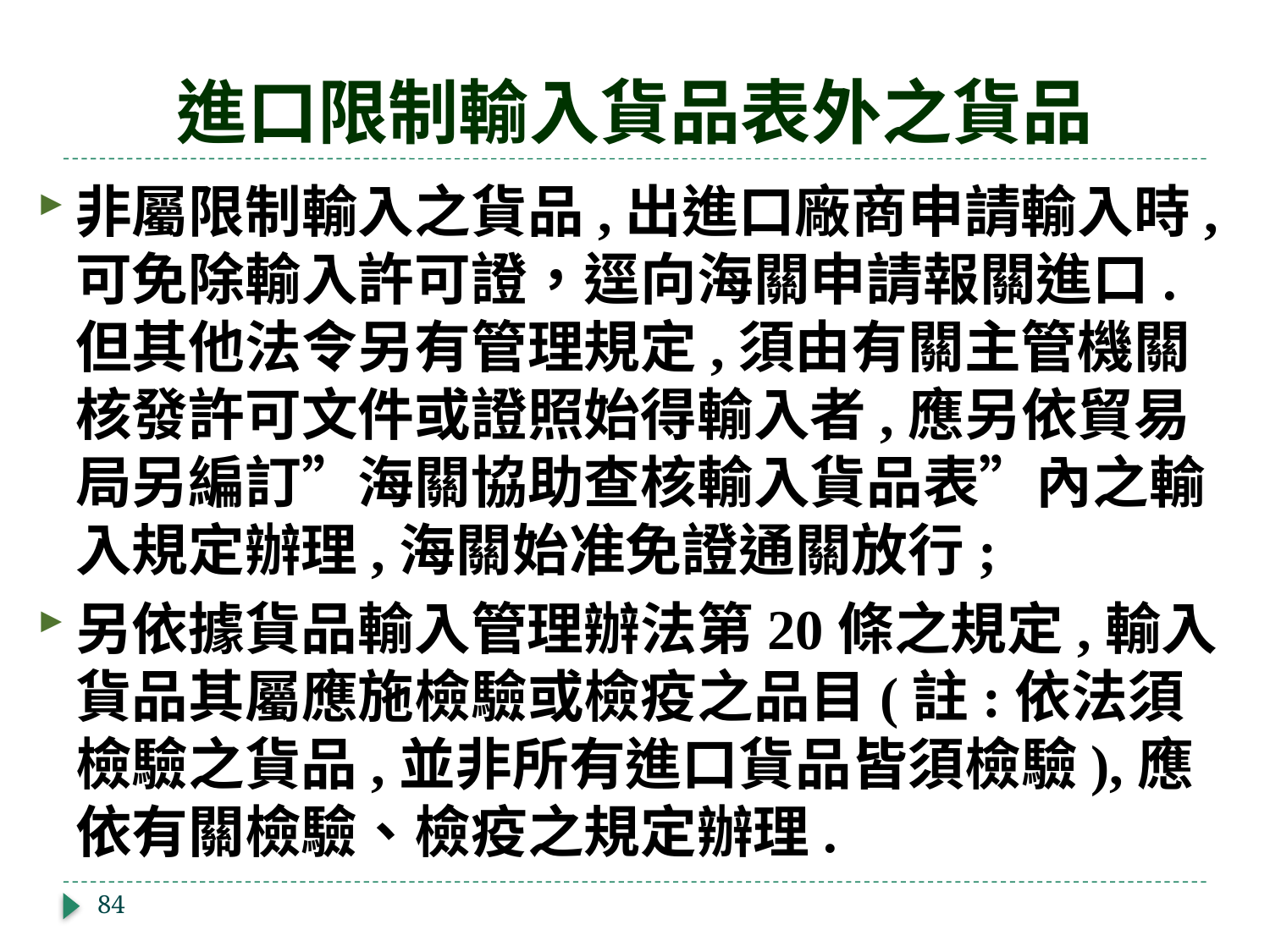

# 進口限制輸入貨品表外之貨品
非屬限制輸入之貨品,出進口廠商申請輸入時,可免除輸入許可證，逕向海關申請報關進口.但其他法令另有管理規定,須由有關主管機關核發許可文件或證照始得輸入者,應另依貿易局另編訂”海關協助查核輸入貨品表”內之輸入規定辦理,海關始准免證通關放行;
另依據貨品輸入管理辦法第20條之規定,輸入貨品其屬應施檢驗或檢疫之品目(註:依法須檢驗之貨品,並非所有進口貨品皆須檢驗),應依有關檢驗、檢疫之規定辦理.
84